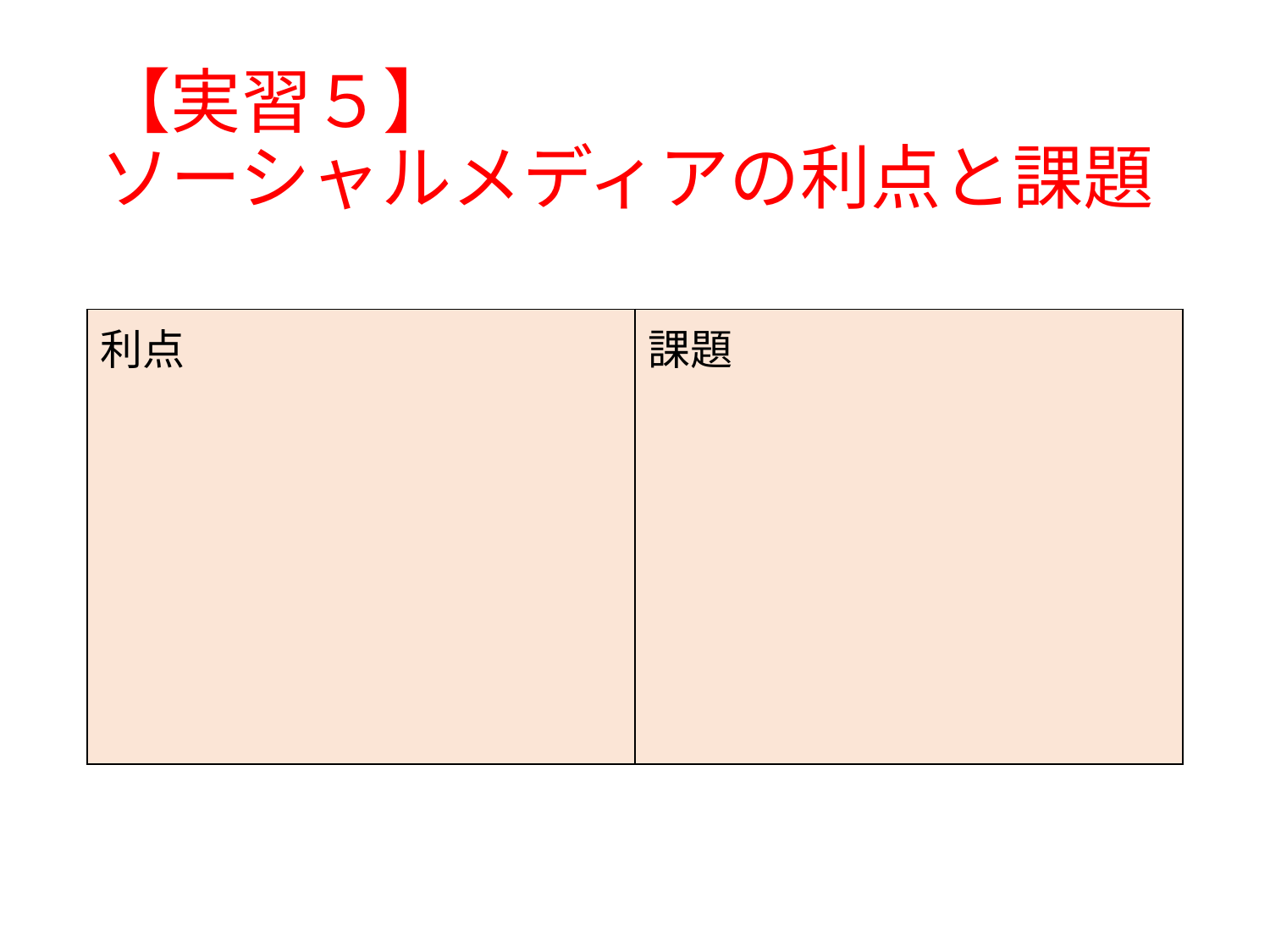

# 【実習５】 ソーシャルメディアの利点と課題
| 利点 | 課題 |
| --- | --- |